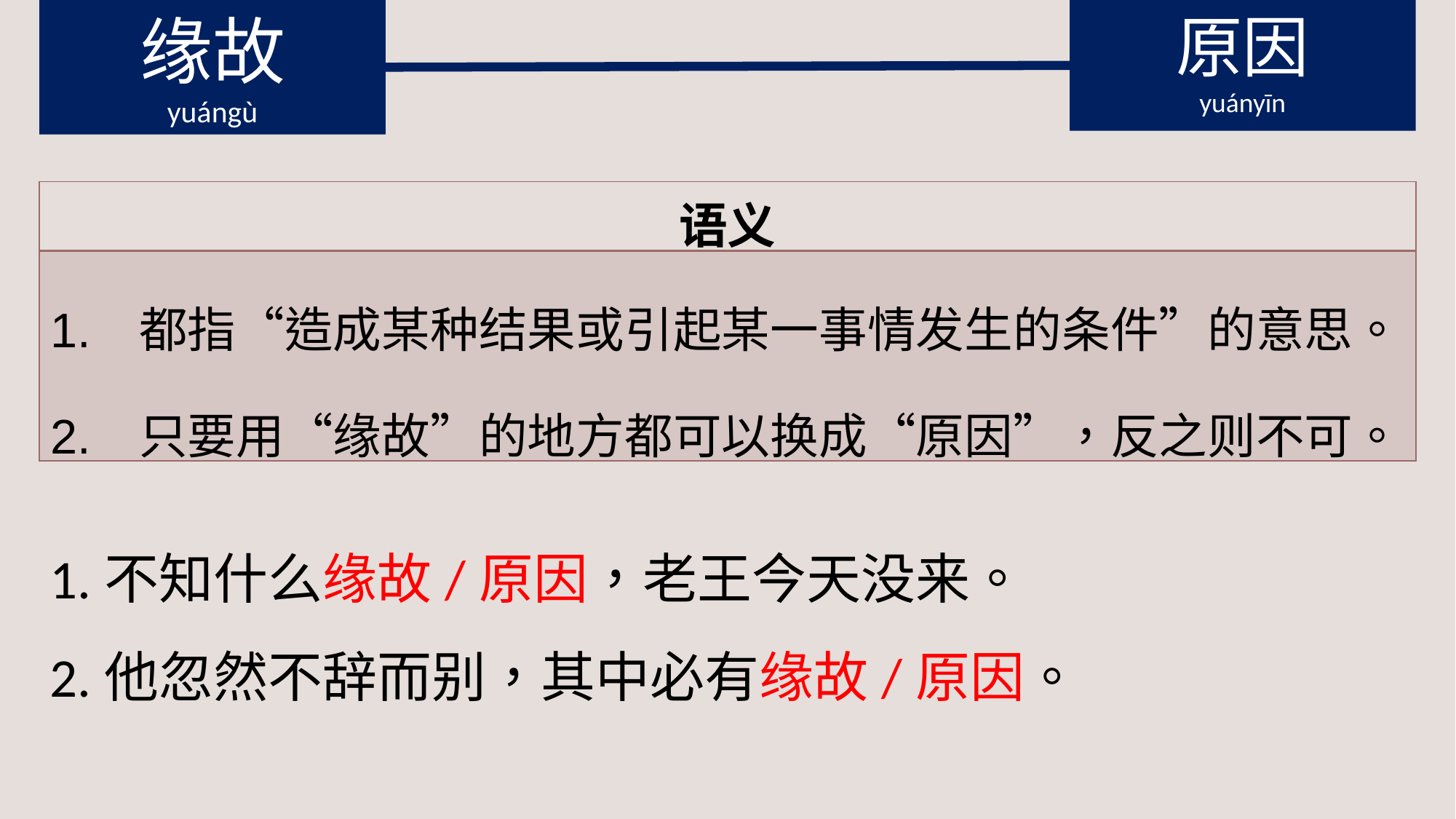

缘故
yuángù
原因
yuányīn

| 语义 |
| --- |
| 都指“造成某种结果或引起某一事情发生的条件”的意思。 只要用“缘故”的地方都可以换成“原因”，反之则不可。 |
1.不知什么缘故/原因，老王今天没来。
2.他忽然不辞而别，其中必有缘故/原因。